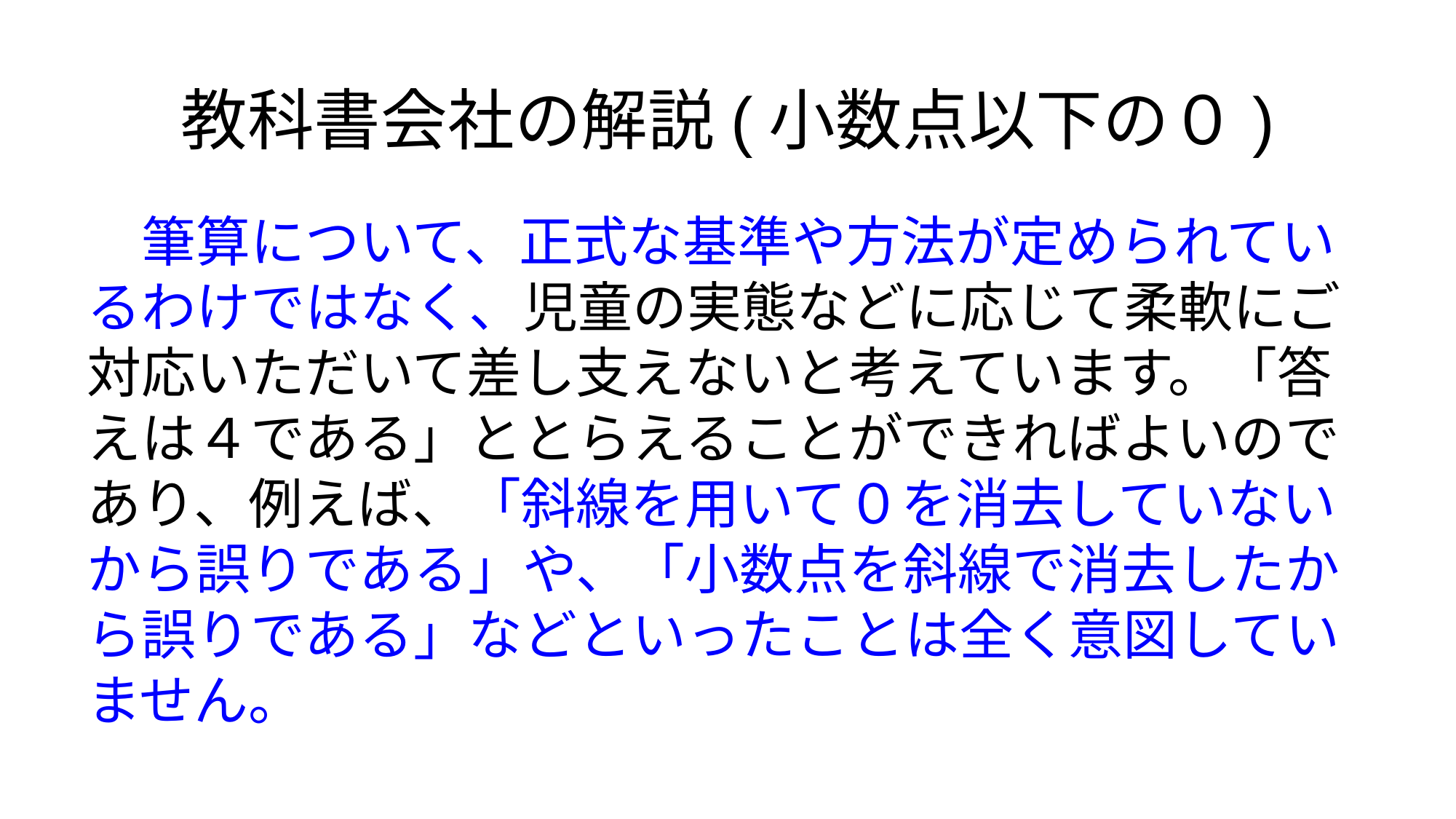

# 教科書会社の解説(小数点以下の０)
　筆算について、正式な基準や方法が定められているわけではなく、児童の実態などに応じて柔軟にご対応いただいて差し支えないと考えています。「答えは４である」ととらえることができればよいのであり、例えば、「斜線を用いて０を消去していないから誤りである」や、「小数点を斜線で消去したから誤りである」などといったことは全く意図していません。